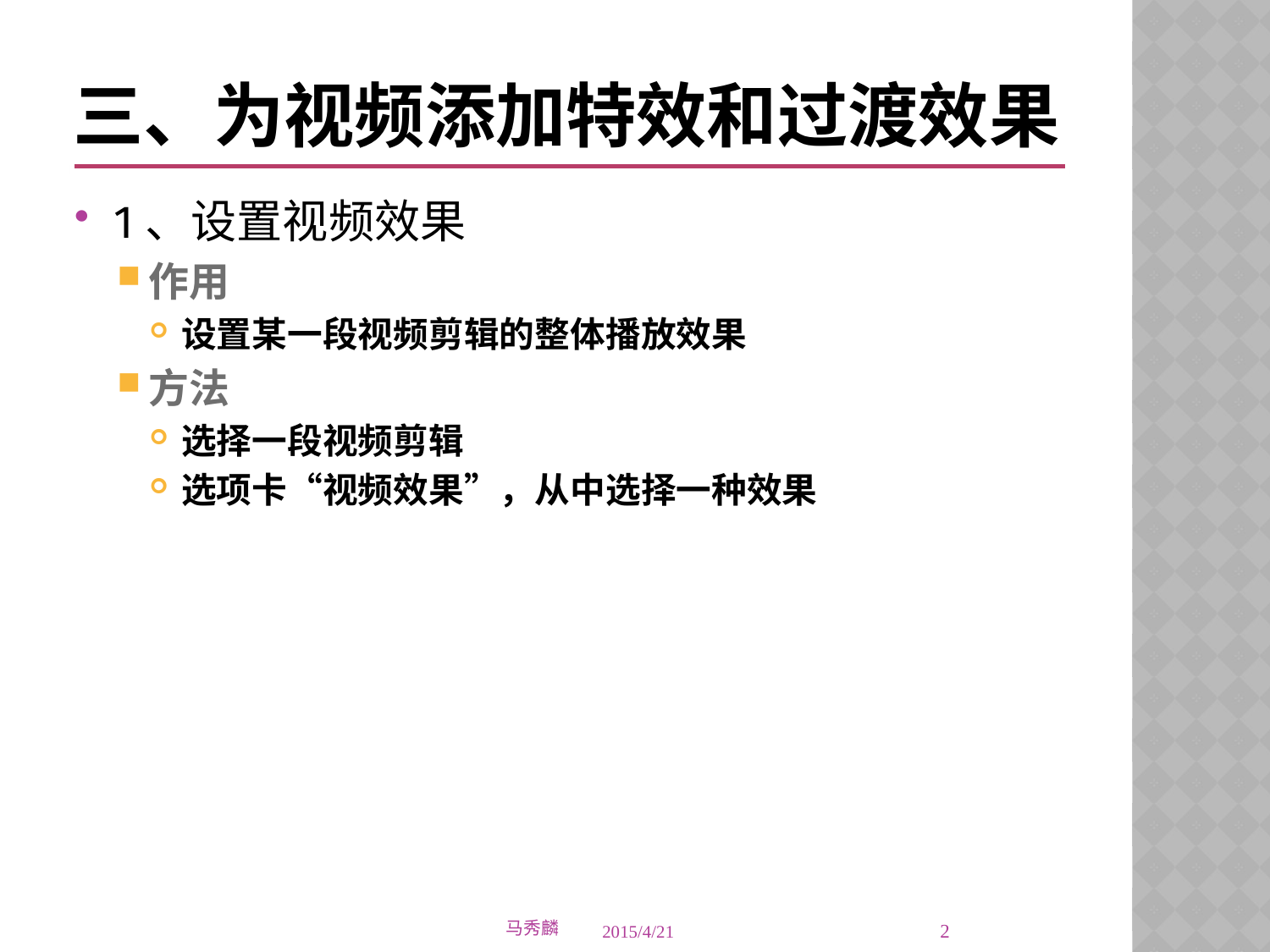

# 三、为视频添加特效和过渡效果
1、设置视频效果
作用
设置某一段视频剪辑的整体播放效果
方法
选择一段视频剪辑
选项卡“视频效果”，从中选择一种效果
2
马秀麟
2015/4/21